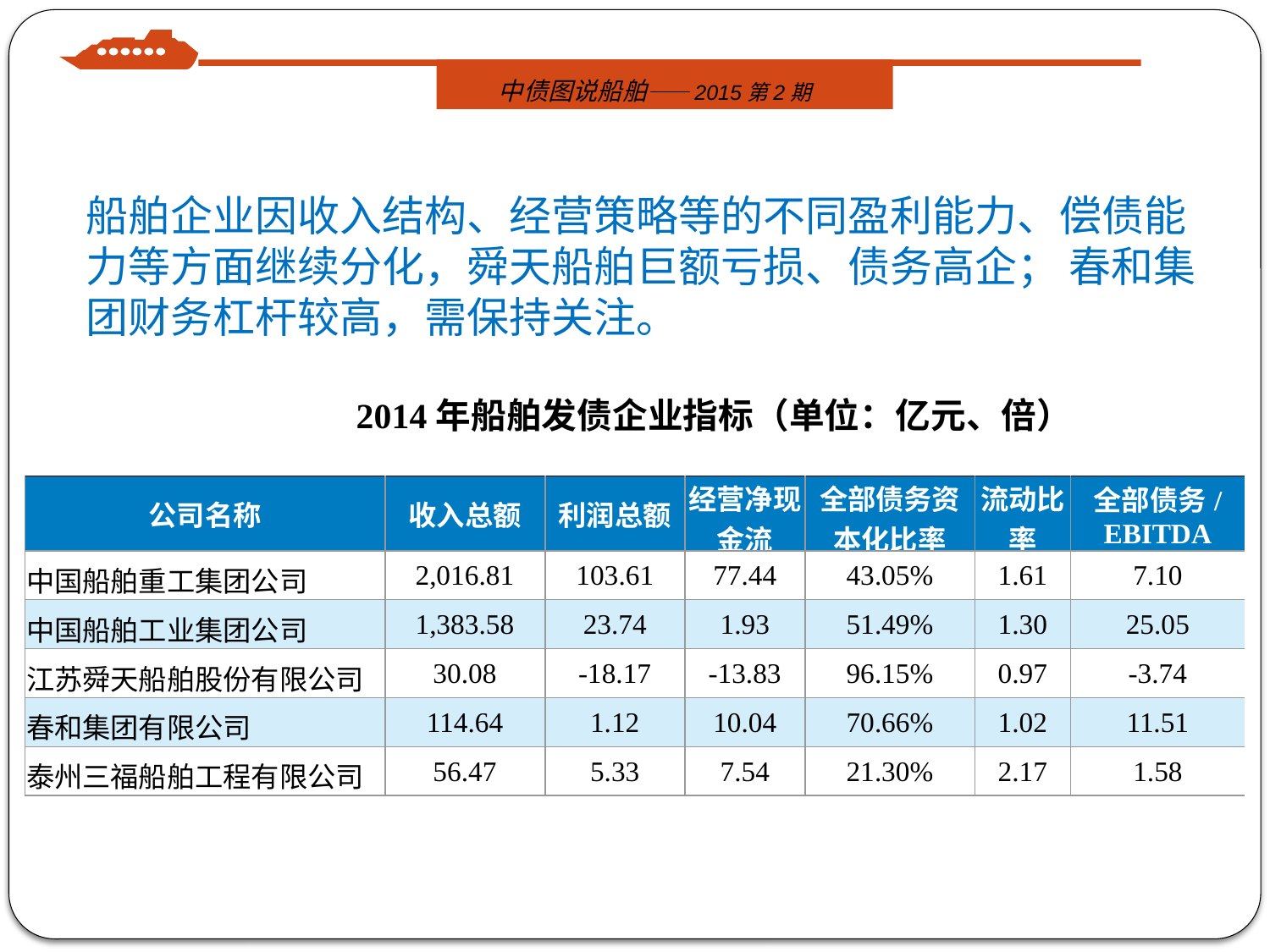

中债图说船舶——2015第2期
船舶企业因收入结构、经营策略等的不同盈利能力、偿债能力等方面继续分化，舜天船舶巨额亏损、债务高企； 春和集团财务杠杆较高，需保持关注。

2014年船舶发债企业指标（单位：亿元、倍）
| 公司名称 | 收入总额 | 利润总额 | 经营净现金流 | 全部债务资本化比率 | 流动比率 | 全部债务/EBITDA |
| --- | --- | --- | --- | --- | --- | --- |
| 中国船舶重工集团公司 | 2,016.81 | 103.61 | 77.44 | 43.05% | 1.61 | 7.10 |
| 中国船舶工业集团公司 | 1,383.58 | 23.74 | 1.93 | 51.49% | 1.30 | 25.05 |
| 江苏舜天船舶股份有限公司 | 30.08 | -18.17 | -13.83 | 96.15% | 0.97 | -3.74 |
| 春和集团有限公司 | 114.64 | 1.12 | 10.04 | 70.66% | 1.02 | 11.51 |
| 泰州三福船舶工程有限公司 | 56.47 | 5.33 | 7.54 | 21.30% | 2.17 | 1.58 |